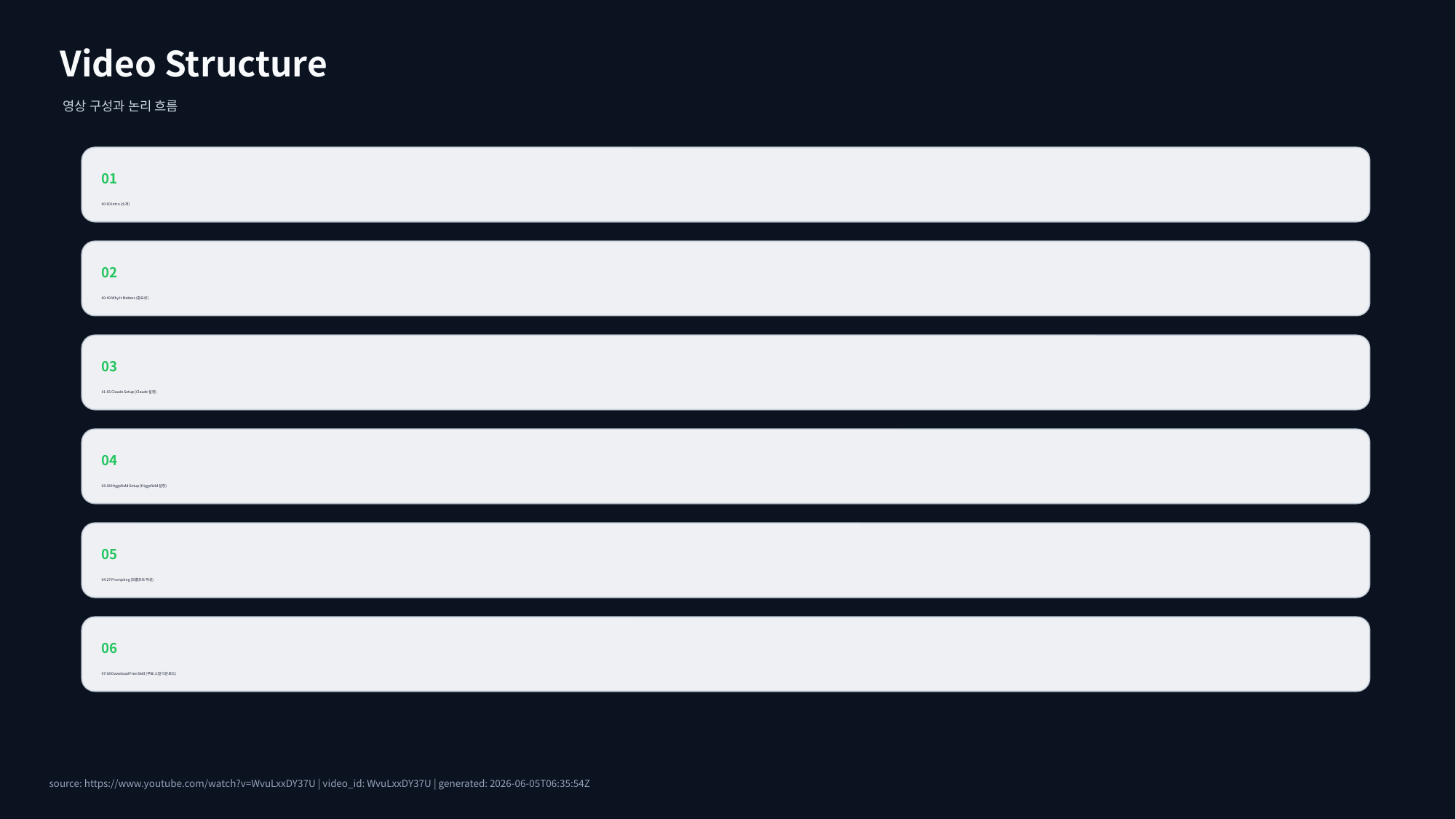

Video Structure
영상 구성과 논리 흐름

01
00:00 Intro (소개)

02
00:49 Why It Matters (중요성)

03
01:55 Claude Setup (Claude 설정)

04
03:38 Higgsfield Setup (Higgsfield 설정)

05
04:27 Prompting (프롬프트 작성)

06
07:08 Download Free Skill (무료 스킬 다운로드)
source: https://www.youtube.com/watch?v=WvuLxxDY37U | video_id: WvuLxxDY37U | generated: 2026-06-05T06:35:54Z